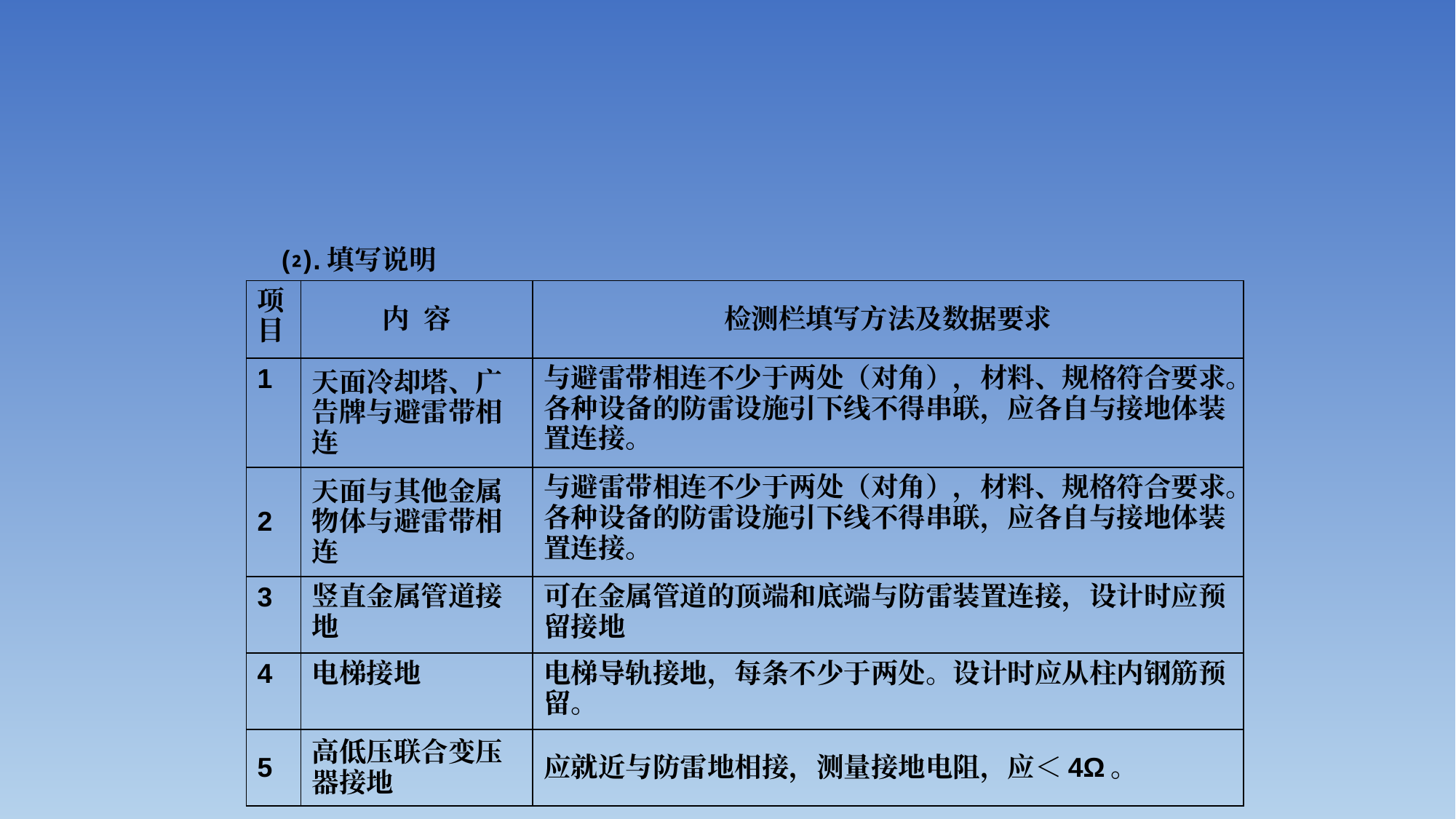

#

⑵.填写说明
| 项 目 | 内 容 | 检测栏填写方法及数据要求 |
| --- | --- | --- |
| 1 | 天面冷却塔、广告牌与避雷带相连 | 与避雷带相连不少于两处（对角），材料、规格符合要求。各种设备的防雷设施引下线不得串联，应各自与接地体装置连接。 |
| 2 | 天面与其他金属物体与避雷带相连 | 与避雷带相连不少于两处（对角），材料、规格符合要求。各种设备的防雷设施引下线不得串联，应各自与接地体装置连接。 |
| 3 | 竖直金属管道接地 | 可在金属管道的顶端和底端与防雷装置连接，设计时应预留接地 |
| 4 | 电梯接地 | 电梯导轨接地，每条不少于两处。设计时应从柱内钢筋预留。 |
| 5 | 高低压联合变压器接地 | 应就近与防雷地相接，测量接地电阻，应＜4Ω。 |